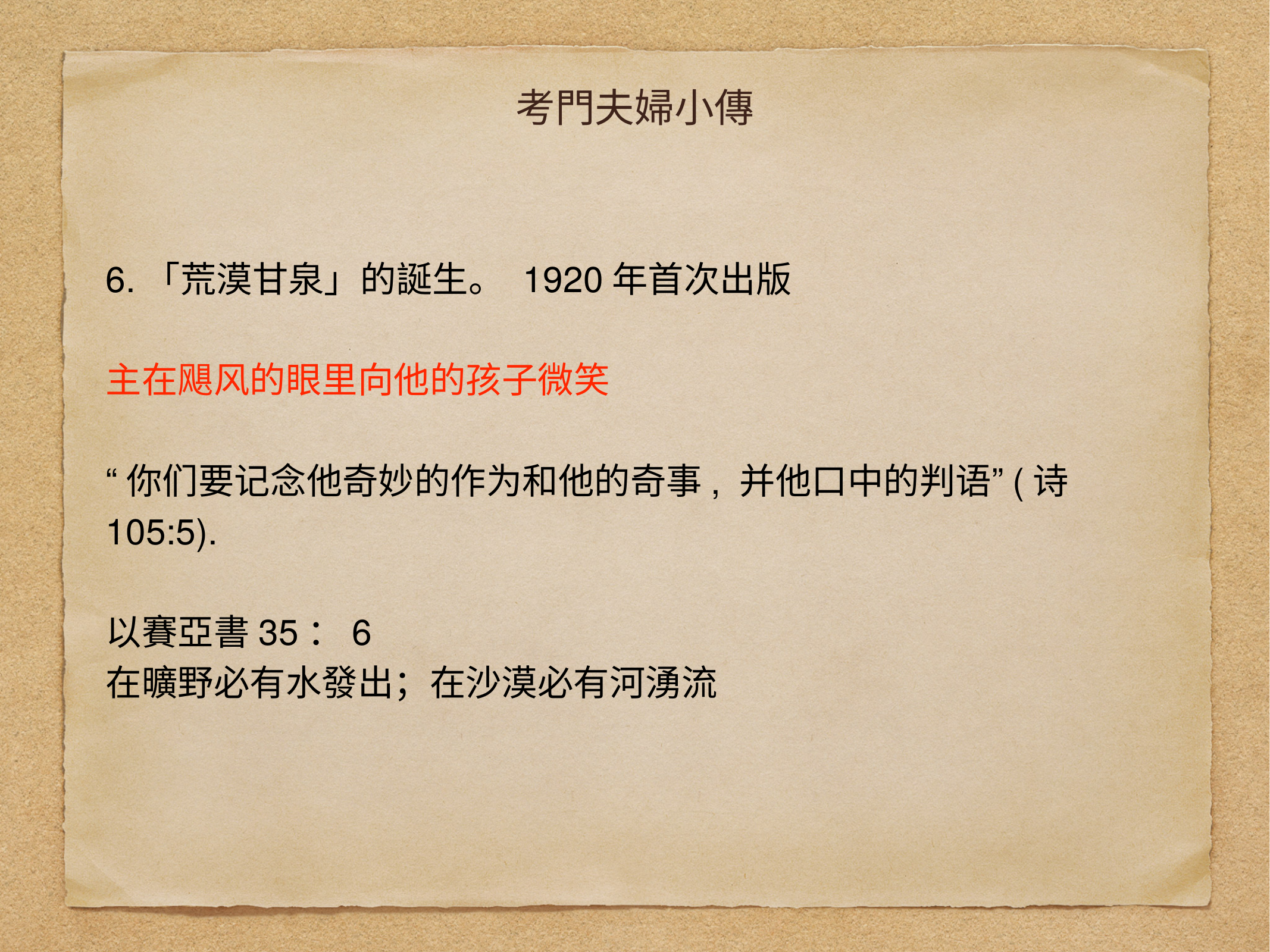

# 考門夫婦小傳
6.「荒漠甘泉」的誕生。 1920年首次出版

主在飓风的眼里向他的孩子微笑

“你们要记念他奇妙的作为和他的奇事, 并他口中的判语”(诗105:5).

以賽亞書35：6
在曠野必有水發出；在沙漠必有河湧流